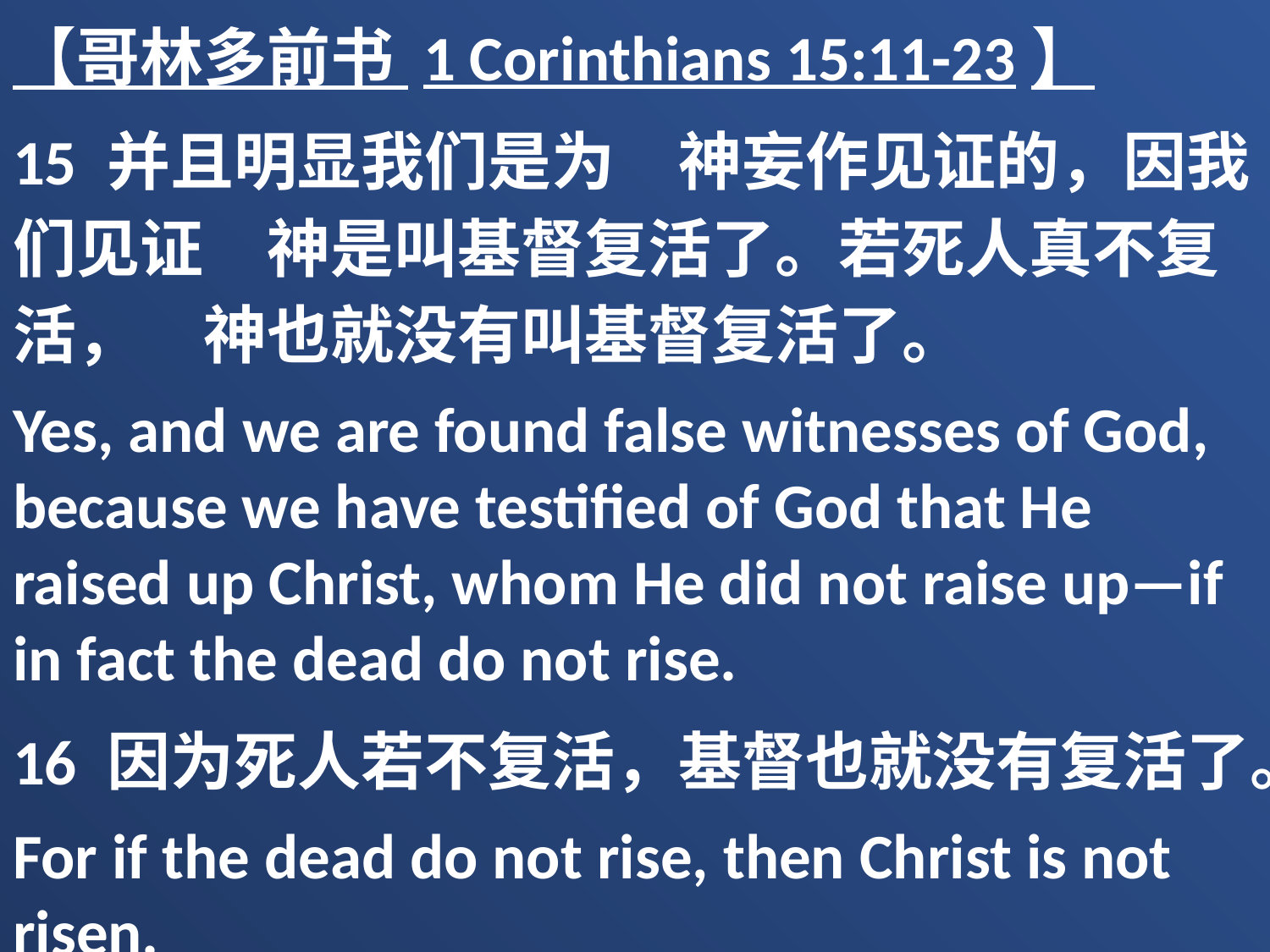

【哥林多前书 1 Corinthians 15:11-23】
15 并且明显我们是为　神妄作见证的，因我们见证　神是叫基督复活了。若死人真不复活，　神也就没有叫基督复活了。
Yes, and we are found false witnesses of God, because we have testified of God that He raised up Christ, whom He did not raise up—if in fact the dead do not rise.
16 因为死人若不复活，基督也就没有复活了。
For if the dead do not rise, then Christ is not risen.